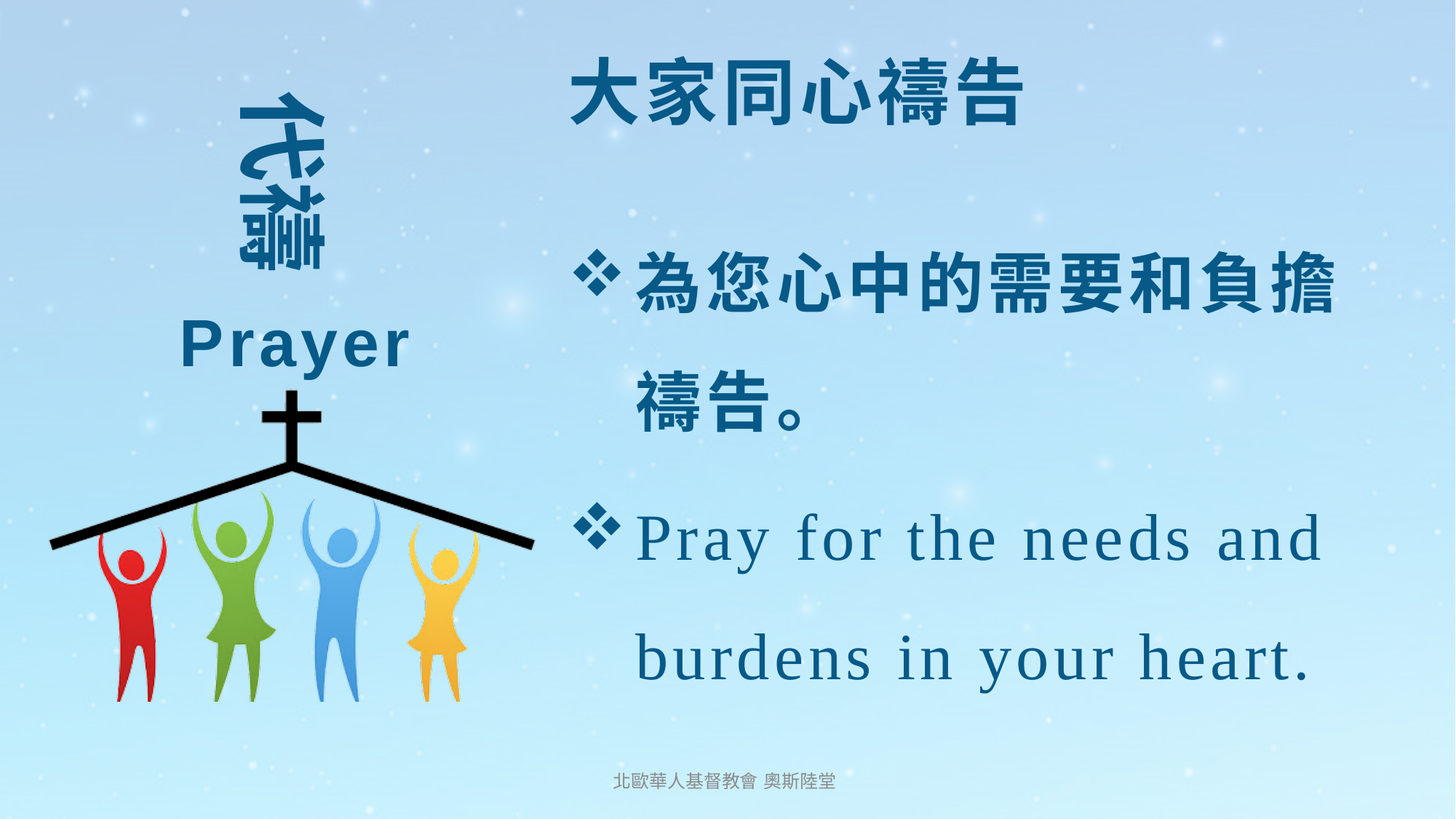

# 大家同心禱告
為您心中的需要和負擔禱告。
Pray for the needs and burdens in your heart.
Prayer
北歐華人基督教會 奧斯陸堂